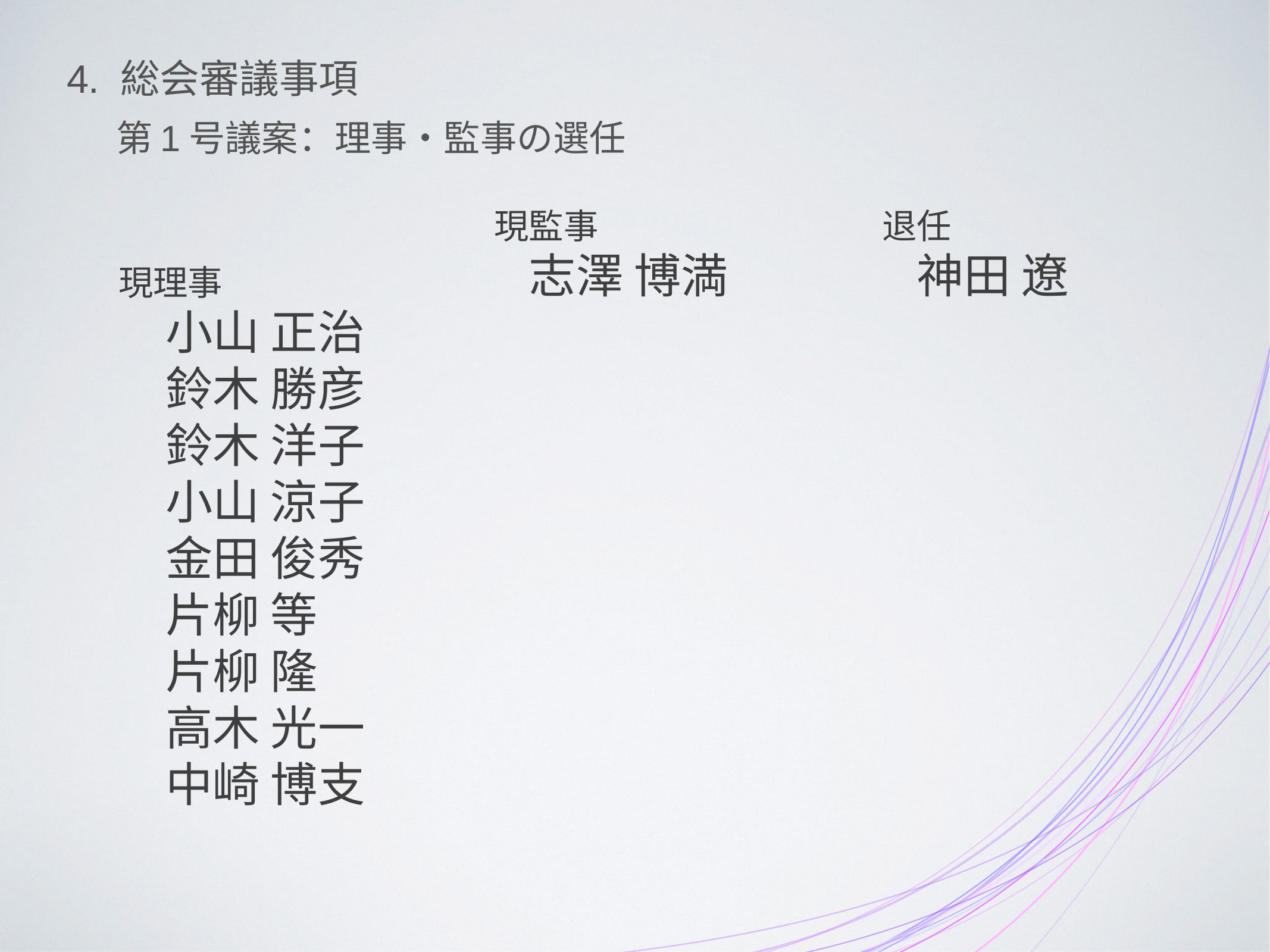

# 4. 総会審議事項
第1号議案：理事・監事の選任

現理事
　小山 正治
　鈴木 勝彦
　鈴木 洋子
　小山 涼子
　金田 俊秀
　片柳 等
　片柳 隆
　高木 光一
　中崎 博支
現監事
　志澤 博満
退任
　神田 遼
3